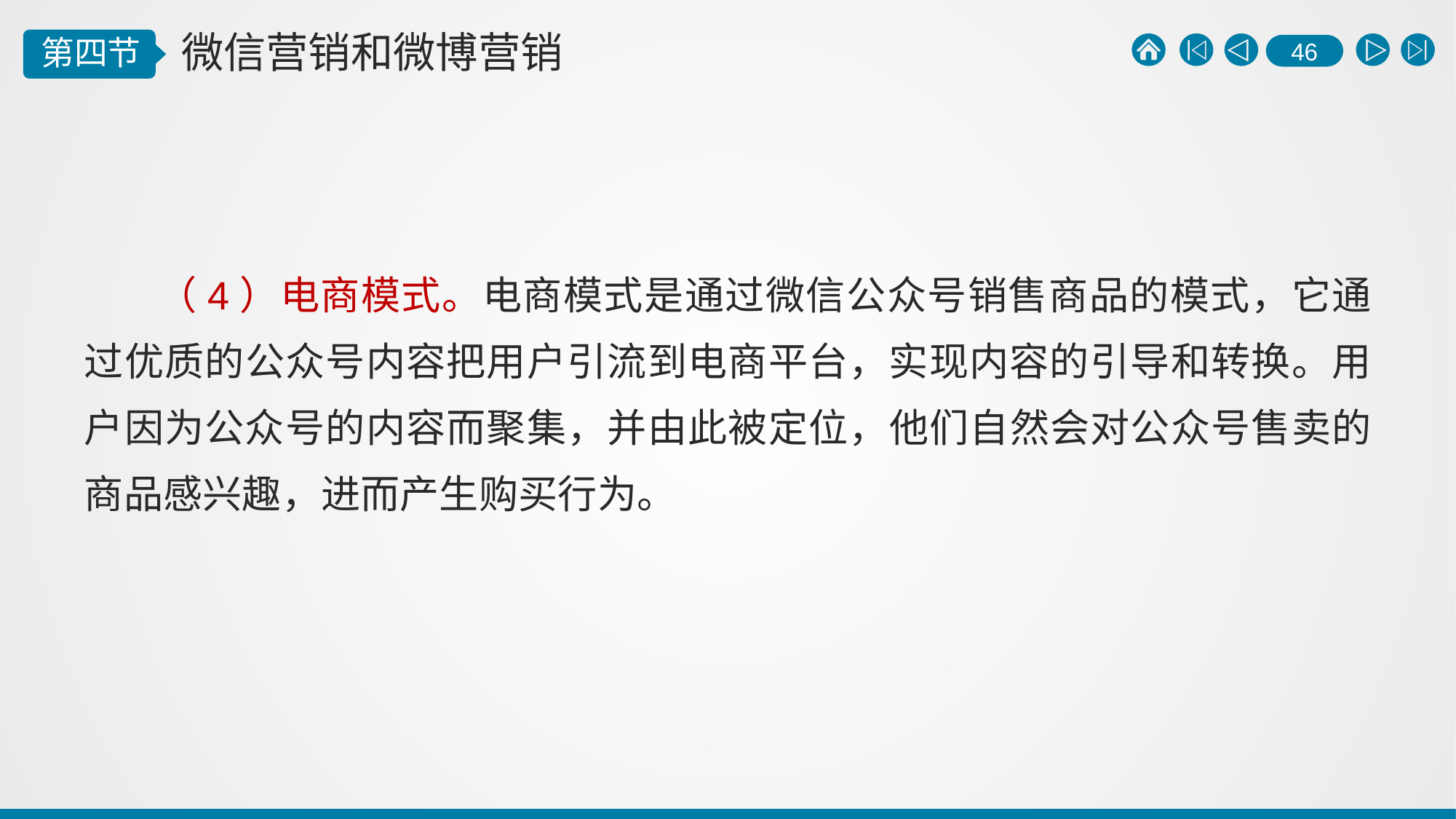

（4）电商模式。电商模式是通过微信公众号销售商品的模式，它通过优质的公众号内容把用户引流到电商平台，实现内容的引导和转换。用户因为公众号的内容而聚集，并由此被定位，他们自然会对公众号售卖的商品感兴趣，进而产生购买行为。